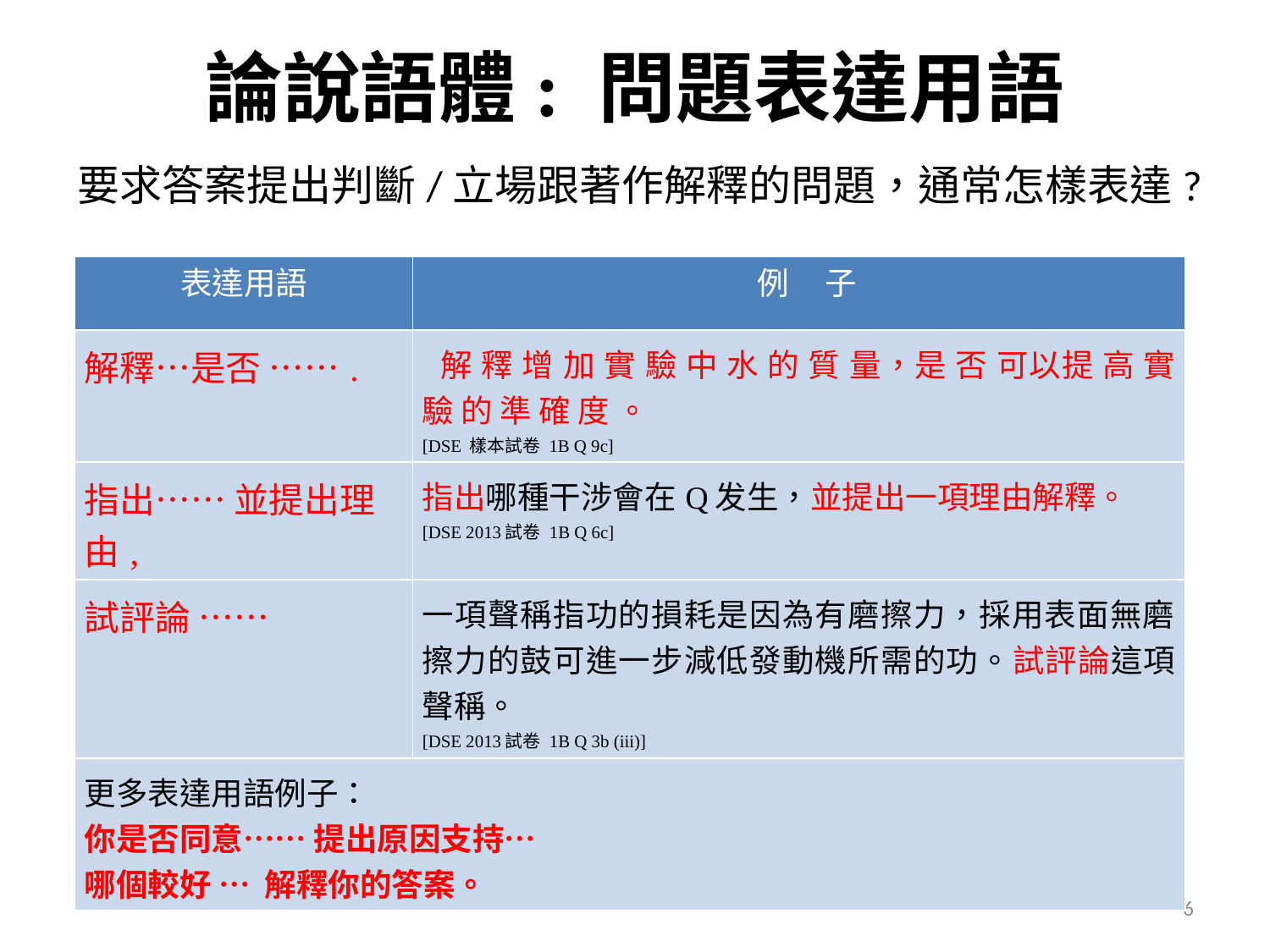

# 論說語體: 問題表達用語
要求答案提出判斷/立場跟著作解釋的問題，通常怎樣表達?
| 表達用語 | 例 子 |
| --- | --- |
| 解釋…是否 ……. | 解 釋 增 加 實 驗 中 水 的 質 量，是 否 可以提 高 實 驗 的 準 確 度 。 [DSE 樣本試卷 1B Q 9c] |
| 指出…… 並提出理由, | 指出哪種干涉會在Q发生，並提出一項理由解釋。 [DSE 2013試卷 1B Q 6c] |
| 試評論 …… | 一項聲稱指功的損耗是因為有磨擦力，採用表面無磨擦力的鼓可進一步減低發動機所需的功。試評論這項聲稱。 [DSE 2013試卷 1B Q 3b (iii)] |
| 更多表達用語例子： 你是否同意…… 提出原因支持… 哪個較好 … 解釋你的答案。 |  |
6